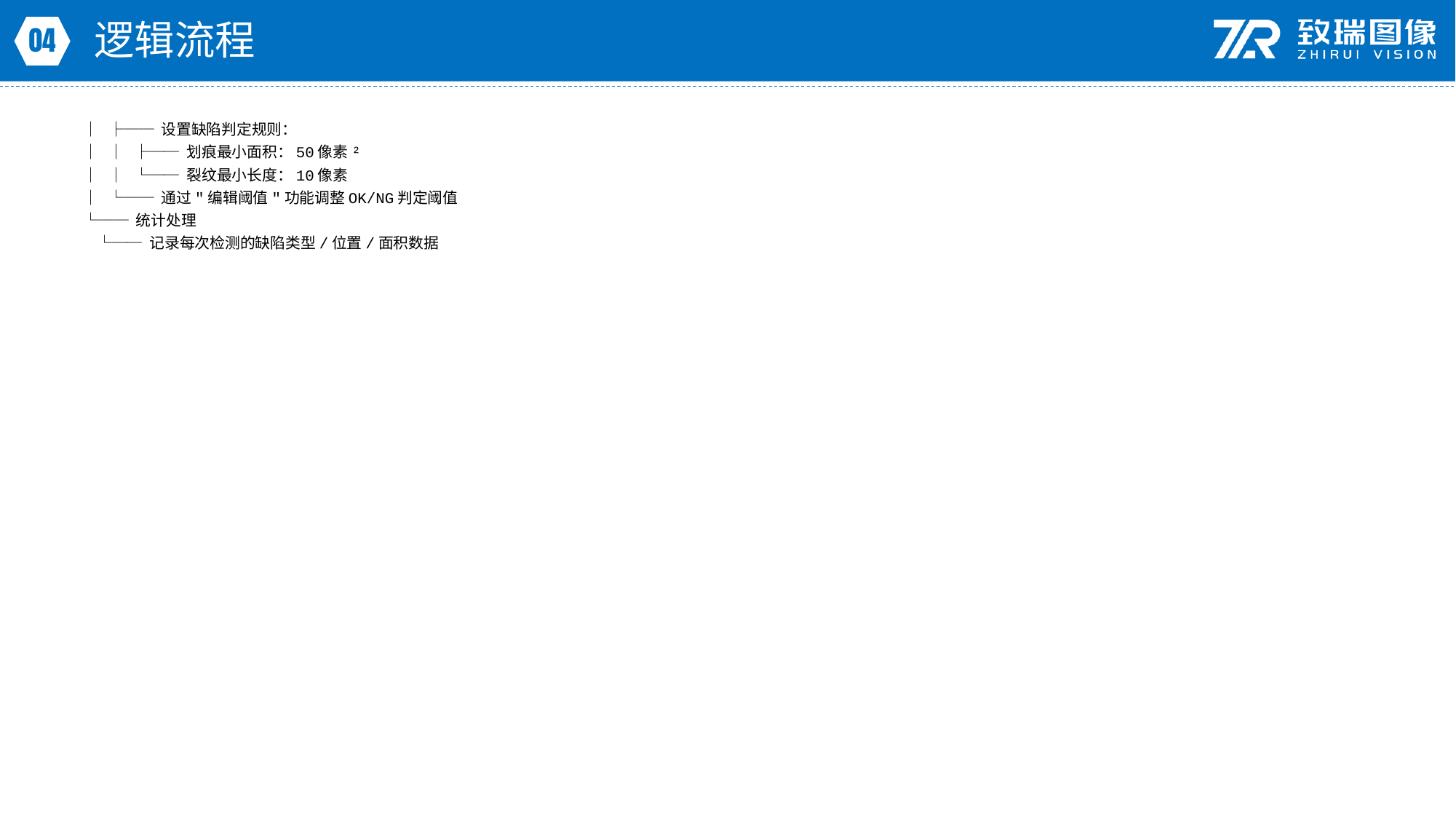

逻辑流程
04

│   ├── 设置缺陷判定规则：
│   │   ├── 划痕最小面积：50像素²
│   │   └── 裂纹最小长度：10像素
│   └── 通过"编辑阈值"功能调整OK/NG判定阈值
└── 统计处理
    └── 记录每次检测的缺陷类型/位置/面积数据